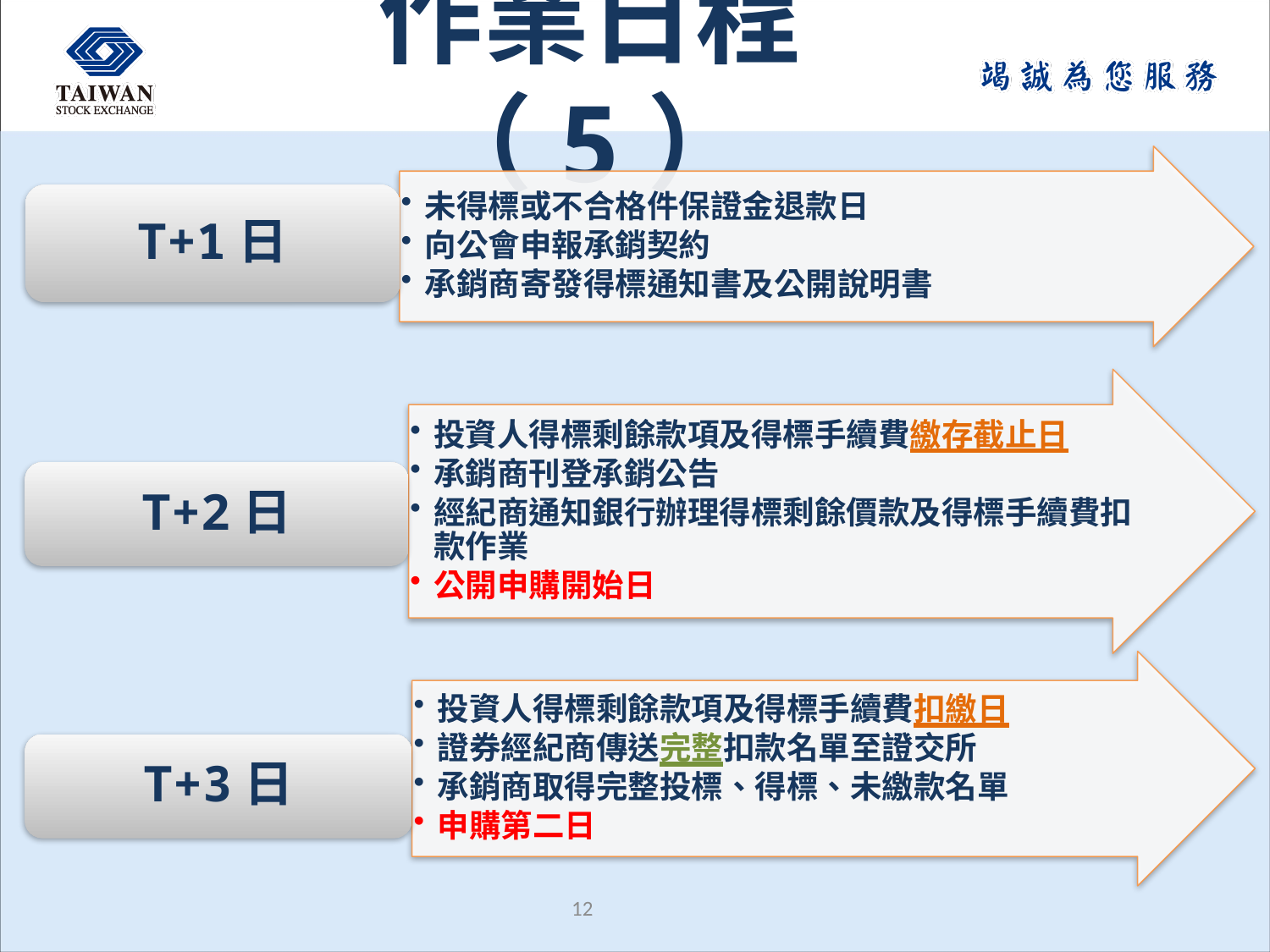

# 作業日程（5）
未得標或不合格件保證金退款日
向公會申報承銷契約
承銷商寄發得標通知書及公開說明書
T+1日
投資人得標剩餘款項及得標手續費繳存截止日
承銷商刊登承銷公告
經紀商通知銀行辦理得標剩餘價款及得標手續費扣款作業
公開申購開始日
T+2日
投資人得標剩餘款項及得標手續費扣繳日
證券經紀商傳送完整扣款名單至證交所
承銷商取得完整投標、得標、未繳款名單
申購第二日
T+3日
12